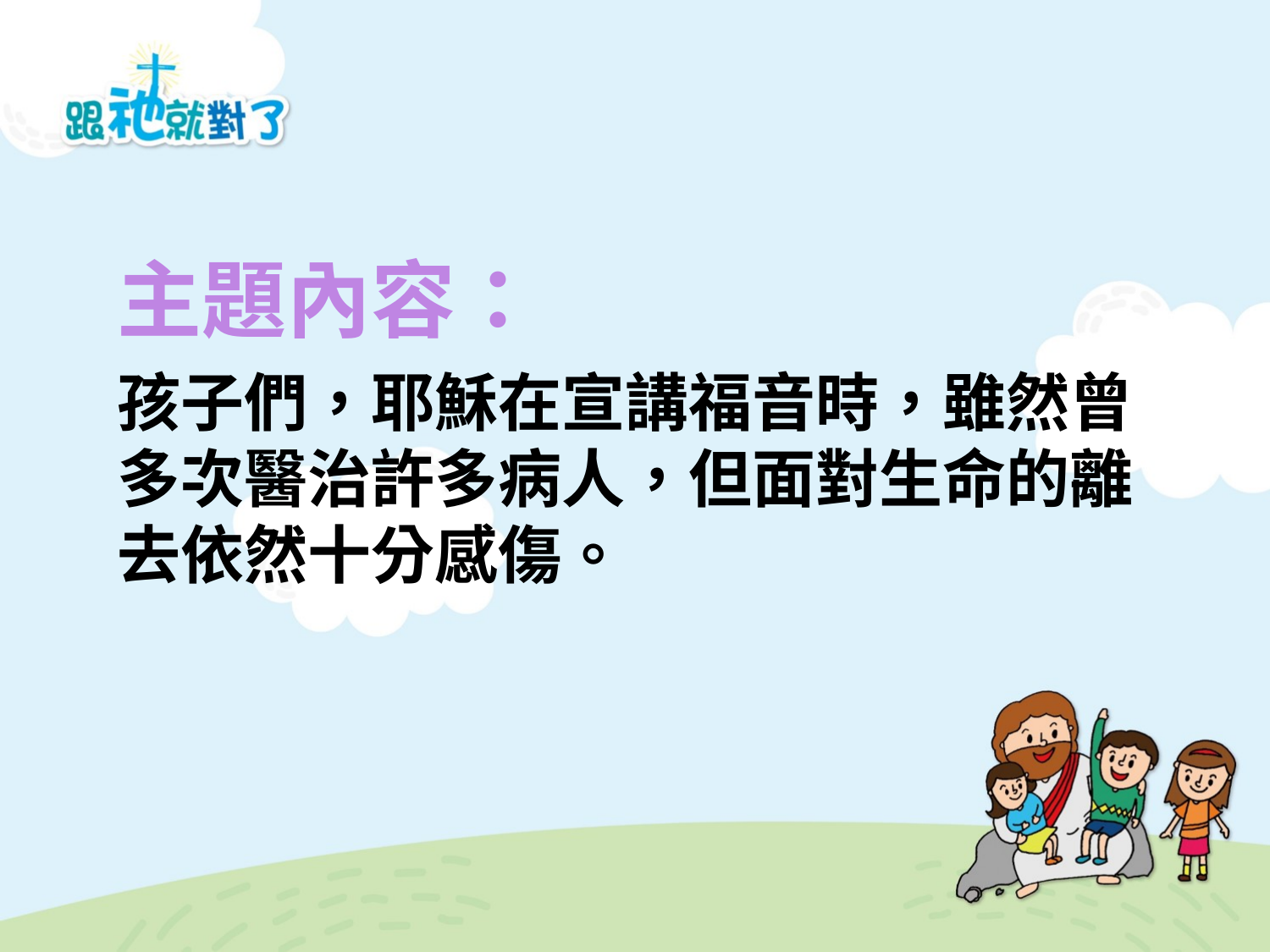

主題內容：
孩子們，耶穌在宣講福音時，雖然曾多次醫治許多病人，但面對生命的離去依然十分感傷。